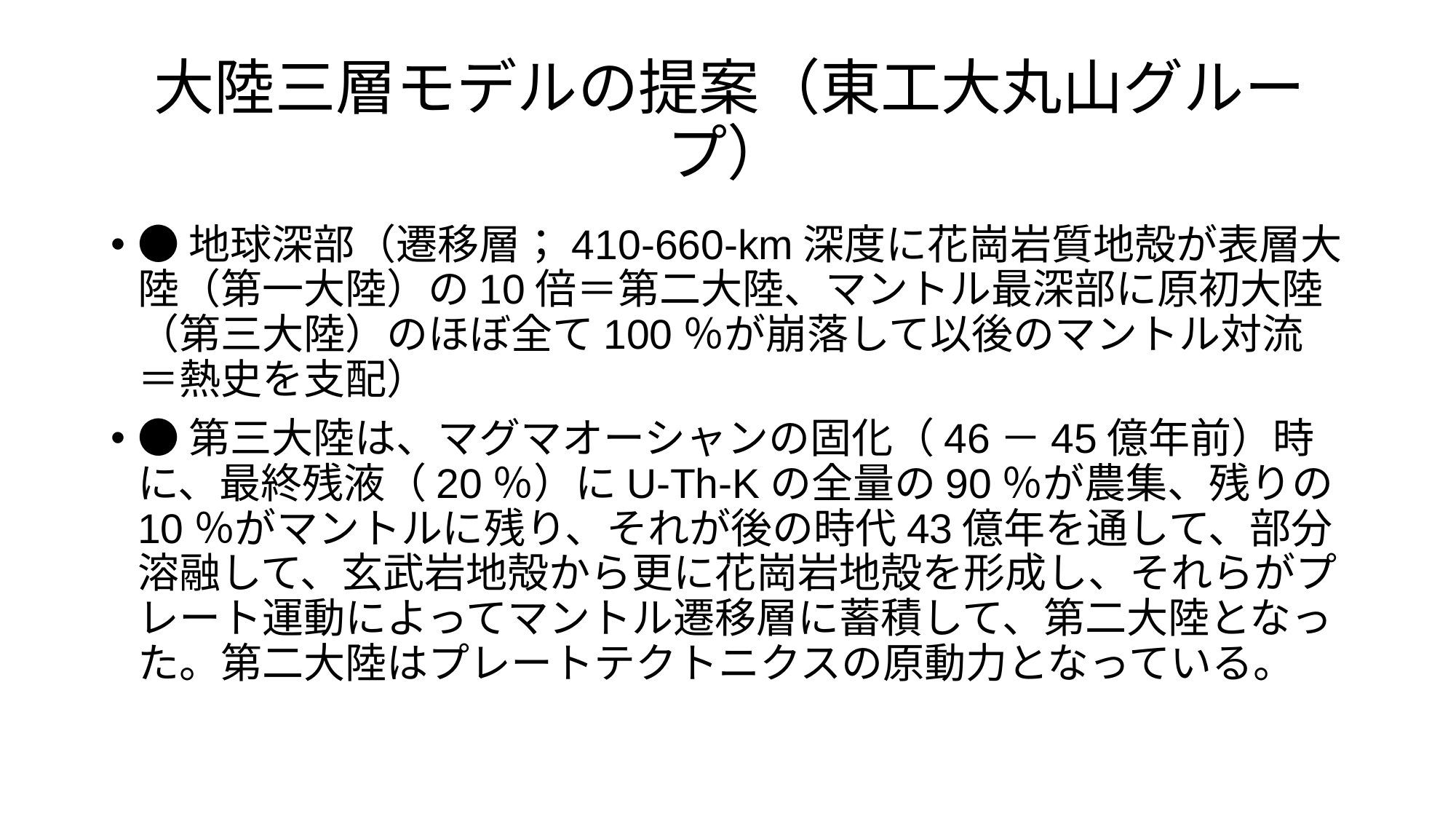

# 大陸三層モデルの提案（東工大丸山グループ）
●地球深部（遷移層；410-660-km深度に花崗岩質地殻が表層大陸（第一大陸）の10倍＝第二大陸、マントル最深部に原初大陸（第三大陸）のほぼ全て100％が崩落して以後のマントル対流＝熱史を支配）
●第三大陸は、マグマオーシャンの固化（46－45億年前）時に、最終残液（20％）にU-Th-Kの全量の90％が農集、残りの10％がマントルに残り、それが後の時代43億年を通して、部分溶融して、玄武岩地殻から更に花崗岩地殻を形成し、それらがプレート運動によってマントル遷移層に蓄積して、第二大陸となった。第二大陸はプレートテクトニクスの原動力となっている。